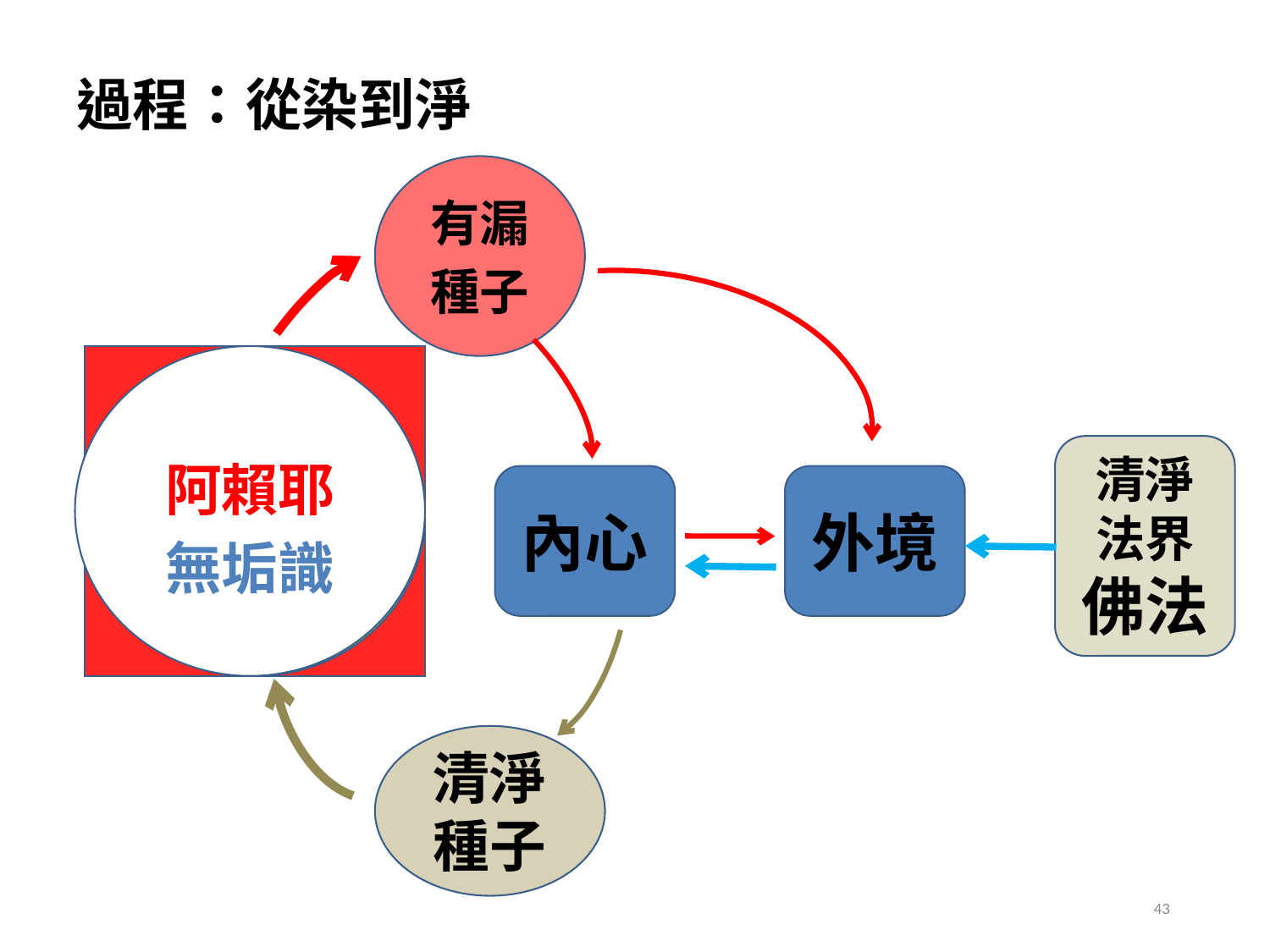

# 過程：從染到淨

有漏
種子

阿賴耶
無垢識

末那識(我)

阿賴耶識

清淨法界佛法
內心
外境

清淨種子
43